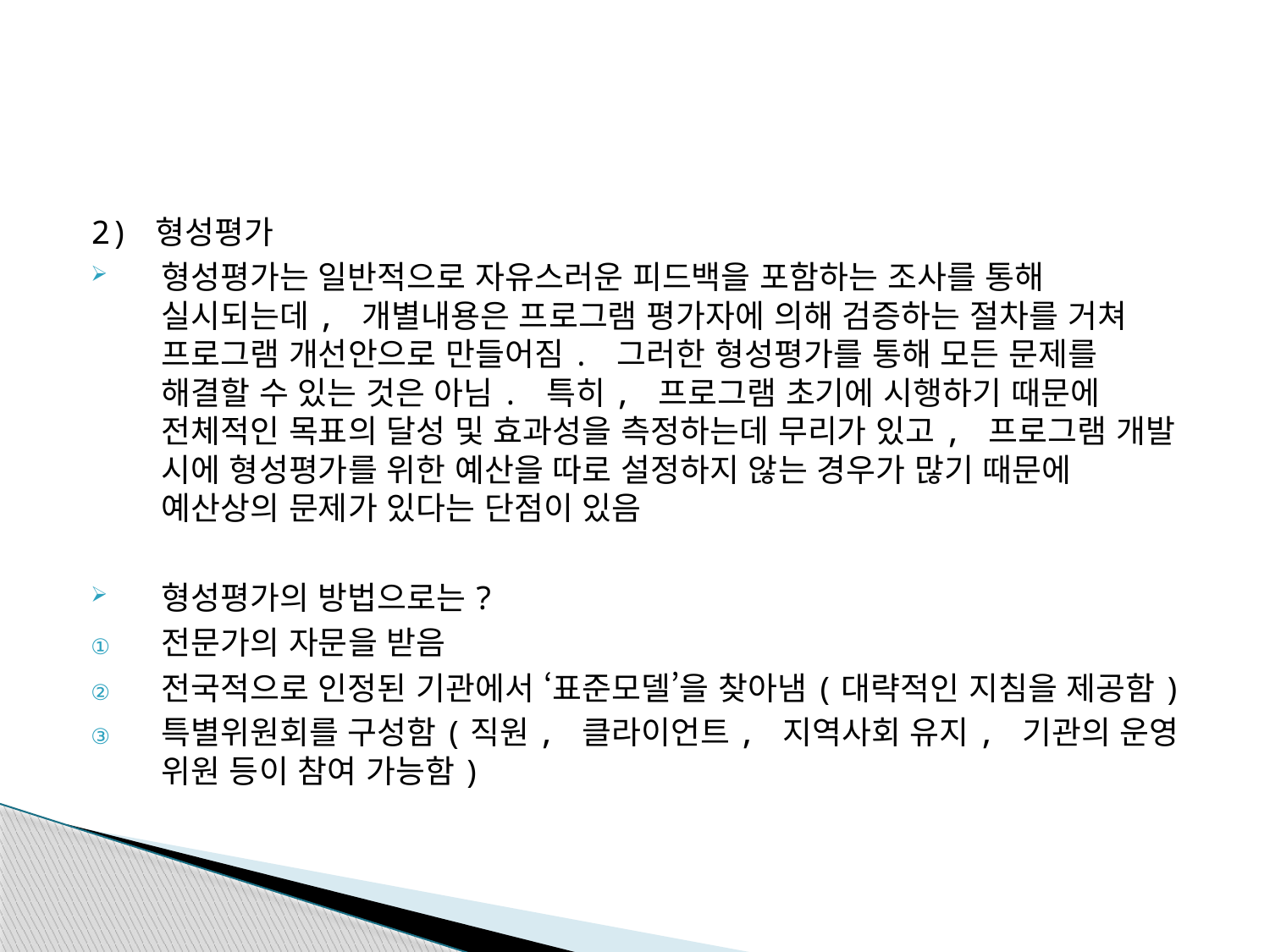

2) 형성평가
형성평가는 일반적으로 자유스러운 피드백을 포함하는 조사를 통해 실시되는데, 개별내용은 프로그램 평가자에 의해 검증하는 절차를 거쳐 프로그램 개선안으로 만들어짐. 그러한 형성평가를 통해 모든 문제를 해결할 수 있는 것은 아님. 특히, 프로그램 초기에 시행하기 때문에 전체적인 목표의 달성 및 효과성을 측정하는데 무리가 있고, 프로그램 개발 시에 형성평가를 위한 예산을 따로 설정하지 않는 경우가 많기 때문에 예산상의 문제가 있다는 단점이 있음

형성평가의 방법으로는?
전문가의 자문을 받음
전국적으로 인정된 기관에서 ‘표준모델’을 찾아냄(대략적인 지침을 제공함)
특별위원회를 구성함(직원, 클라이언트, 지역사회 유지, 기관의 운영 위원 등이 참여 가능함)